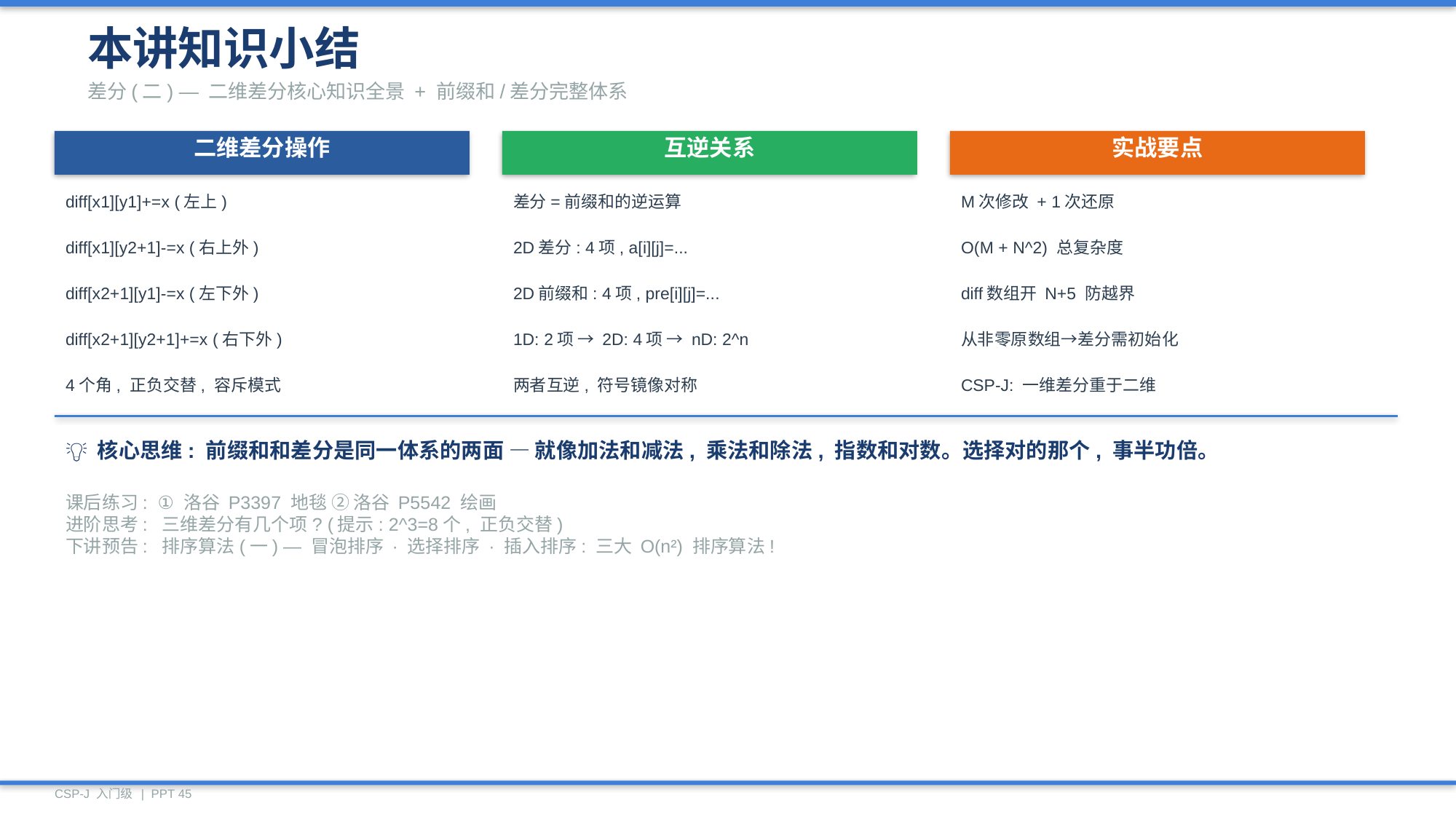

本讲知识小结
差分(二) — 二维差分核心知识全景 + 前缀和/差分完整体系

二维差分操作
互逆关系
实战要点
diff[x1][y1]+=x (左上)
差分=前缀和的逆运算
M次修改 + 1次还原
diff[x1][y2+1]-=x (右上外)
2D差分: 4项, a[i][j]=...
O(M + N^2) 总复杂度
diff[x2+1][y1]-=x (左下外)
2D前缀和: 4项, pre[i][j]=...
diff数组开 N+5 防越界
diff[x2+1][y2+1]+=x (右下外)
1D: 2项 → 2D: 4项 → nD: 2^n
从非零原数组→差分需初始化
4个角, 正负交替, 容斥模式
两者互逆, 符号镜像对称
CSP-J: 一维差分重于二维

💡 核心思维: 前缀和和差分是同一体系的两面 — 就像加法和减法, 乘法和除法, 指数和对数。选择对的那个, 事半功倍。
课后练习:  ① 洛谷 P3397 地毯 ② 洛谷 P5542 绘画
进阶思考:  三维差分有几个项? (提示: 2^3=8个, 正负交替)
下讲预告:  排序算法(一) — 冒泡排序 · 选择排序 · 插入排序: 三大 O(n²) 排序算法!

CSP-J 入门级  |  PPT 45